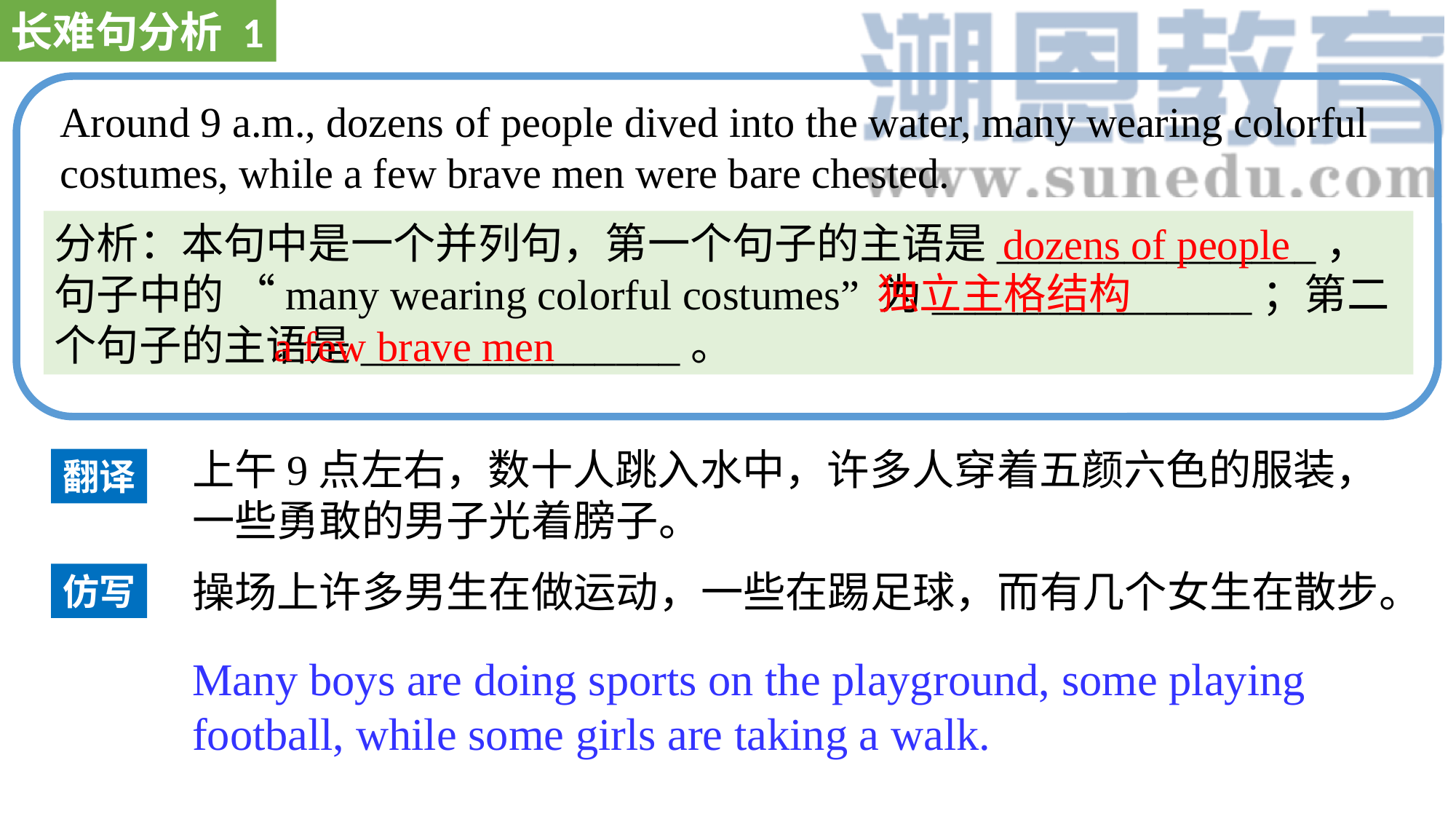

长难句分析 1

Around 9 a.m., dozens of people dived into the water, many wearing colorful costumes, while a few brave men were bare chested.
分析：本句中是一个并列句，第一个句子的主语是_______________，句子中的 “many wearing colorful costumes” 为_______________；第二个句子的主语是_______________。
dozens of people
独立主格结构
a few brave men
上午9点左右，数十人跳入水中，许多人穿着五颜六色的服装，一些勇敢的男子光着膀子。
翻译
操场上许多男生在做运动，一些在踢足球，而有几个女生在散步。
仿写
Many boys are doing sports on the playground, some playing football, while some girls are taking a walk.